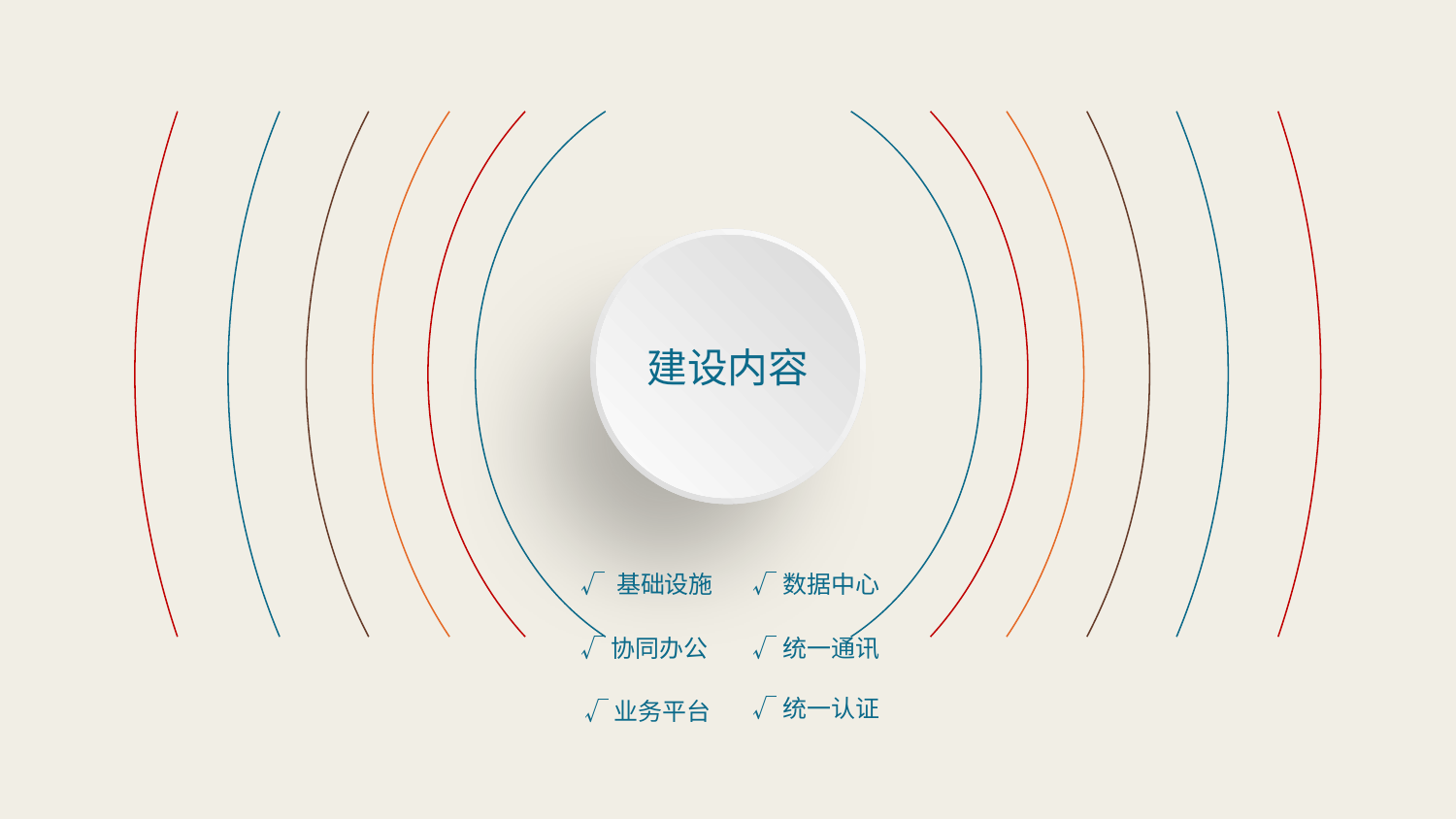

建设内容
√ 基础设施
√数据中心
√协同办公
√统一通讯
√统一认证
√业务平台